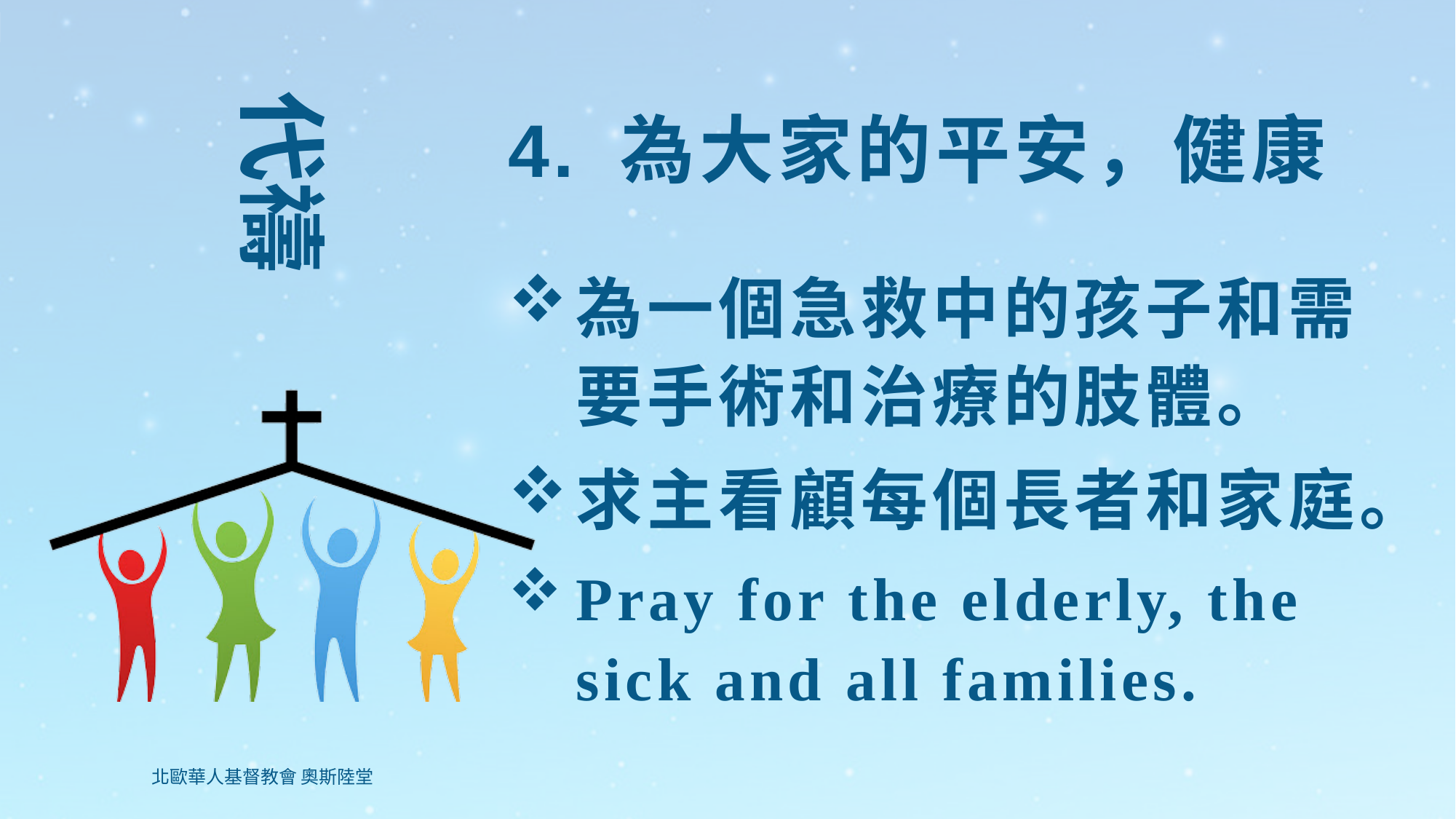

# 4. 為大家的平安，健康
為一個急救中的孩子和需要手術和治療的肢體。
求主看顧每個長者和家庭。
Pray for the elderly, the sick and all families.
北歐華人基督教會 奧斯陸堂